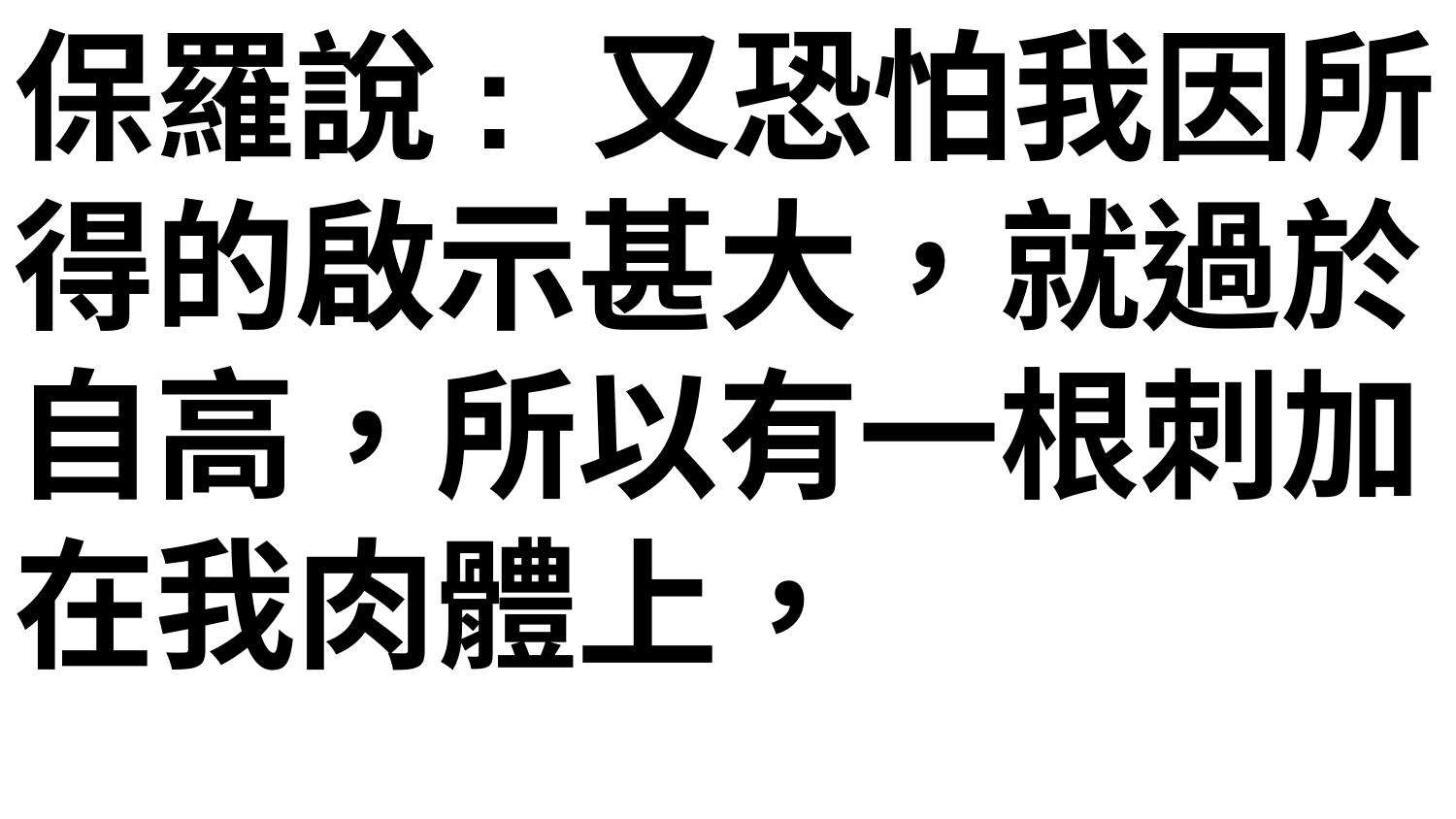

保羅說: 又恐怕我因所得的啟示甚大，就過於自高，所以有一根刺加在我肉體上，

就是撒旦的差役要攻擊我，免得我過於自高。 為這事，我三次求過主，叫這刺離開我。 他對我說：「我的恩典夠你用的，因為我的能力是在人的軟弱上顯得完全。」所以，我更喜歡誇自己的軟弱，好叫基督的能力覆庇我。
我為基督的緣故，就以軟弱、凌辱、急難、逼迫、困苦為可喜樂的，因我什麼時候軟弱，什麼時候就剛強了。